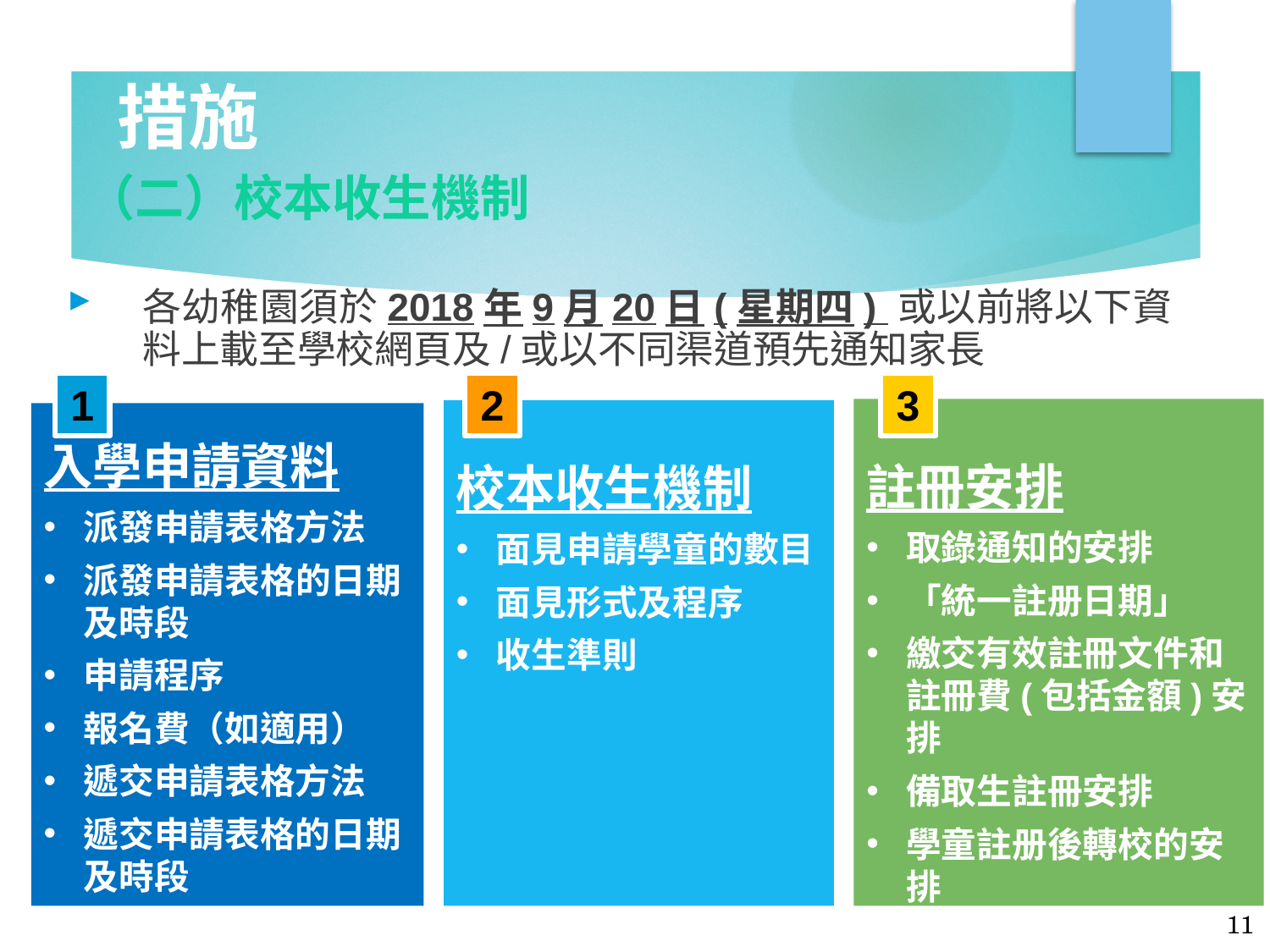

# 措施
（二）校本收生機制

各幼稚園須於2018年9月20日(星期四) 或以前將以下資料上載至學校網頁及/或以不同渠道預先通知家長

1
2
3

註冊安排
取錄通知的安排
「統一註册日期」
繳交有效註冊文件和註冊費(包括金額)安排
備取生註冊安排
學童註册後轉校的安排

校本收生機制
面見申請學童的數目
面見形式及程序
收生準則

入學申請資料
派發申請表格方法
派發申請表格的日期及時段
申請程序
報名費（如適用）
遞交申請表格方法
遞交申請表格的日期及時段
11